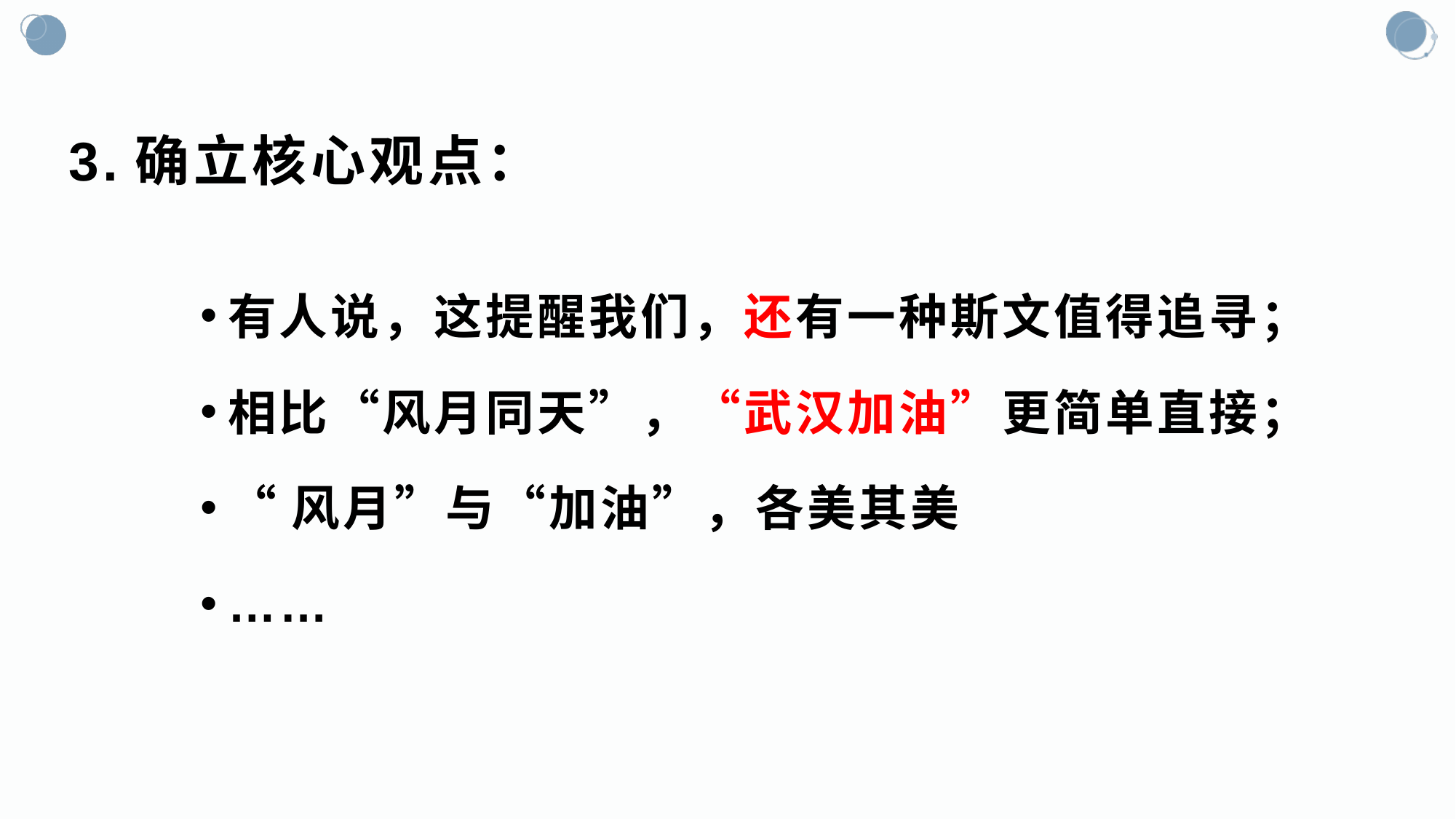

# 3.确立核心观点：
有人说，这提醒我们，还有一种斯文值得追寻；
相比“风月同天”，“武汉加油”更简单直接；
“风月”与“加油”，各美其美
……